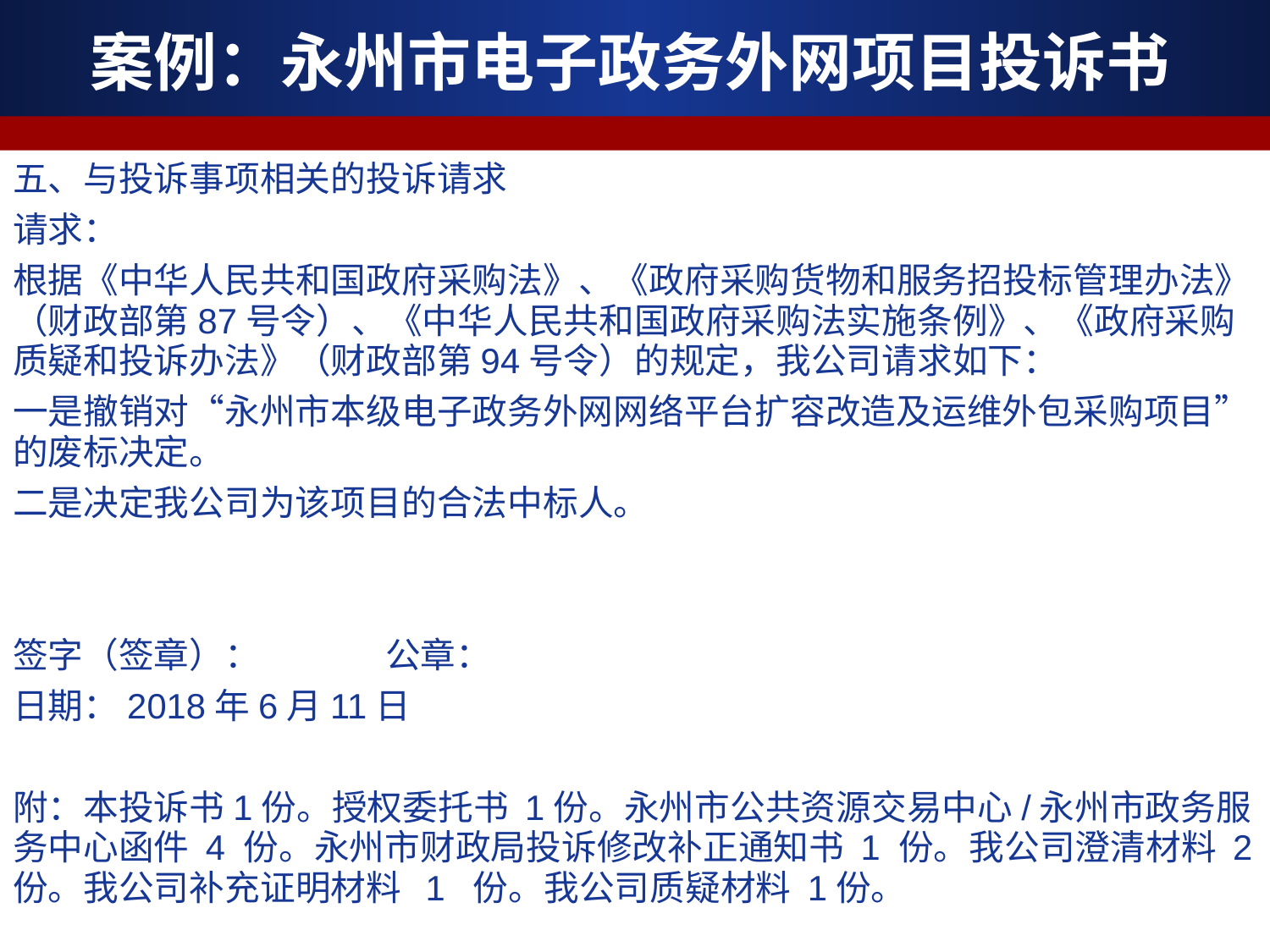

案例：永州市电子政务外网项目投诉书
五、与投诉事项相关的投诉请求
请求：
根据《中华人民共和国政府采购法》、《政府采购货物和服务招投标管理办法》（财政部第87号令）、《中华人民共和国政府采购法实施条例》、《政府采购质疑和投诉办法》（财政部第94号令）的规定，我公司请求如下：
一是撤销对“永州市本级电子政务外网网络平台扩容改造及运维外包采购项目”的废标决定。
二是决定我公司为该项目的合法中标人。

签字（签章）：                公章：
日期：2018年6月11日

附：本投诉书1份。授权委托书 1份。永州市公共资源交易中心/永州市政务服务中心函件 4 份。永州市财政局投诉修改补正通知书 1 份。我公司澄清材料 2 份。我公司补充证明材料  1  份。我公司质疑材料 1份。